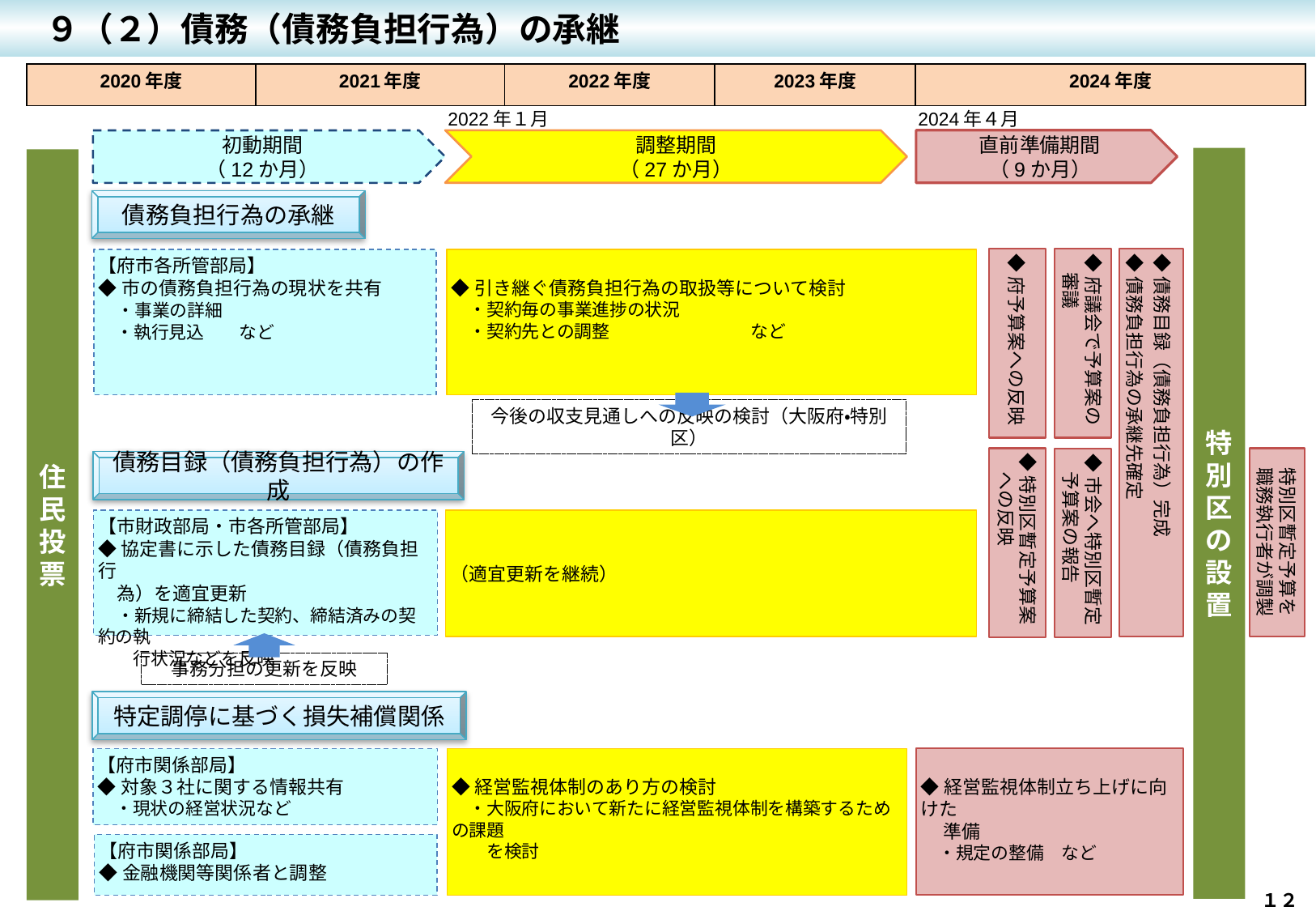

９（２）債務（債務負担行為）の承継
| 2020年度 | 2021年度 | 2022年度 | 2023年度 | 2024年度 |
| --- | --- | --- | --- | --- |
2022年１月
2024年４月
調整期間
（27か月）
直前準備期間
（9か月）
初動期間
（12か月）
特別区の設置
住民投票
債務負担行為の承継
◆府予算案への反映
◆府議会で予算案の
　審議
◆債務目録（債務負担行為）完成
◆債務負担行為の承継先確定
【府市各所管部局】
◆市の債務負担行為の現状を共有
　・事業の詳細
　・執行見込　　など

◆引き継ぐ債務負担行為の取扱等について検討
　・契約毎の事業進捗の状況
　・契約先との調整　　　　　　　　など

今後の収支見通しへの反映の検討（大阪府・特別区）
特別区暫定予算を
職務執行者が調製
◆特別区暫定予算案
　への反映
◆市会へ特別区暫定
　予算案の報告
債務目録（債務負担行為）の作成
【市財政部局・市各所管部局】
◆協定書に示した債務目録（債務負担行
　為）を適宜更新
　・新規に締結した契約、締結済みの契約の執
　　行状況などを反映
（適宜更新を継続）

事務分担の更新を反映
特定調停に基づく損失補償関係
【府市関係部局】
◆対象３社に関する情報共有
　・現状の経営状況など

◆経営監視体制のあり方の検討
　・大阪府において新たに経営監視体制を構築するための課題
　　を検討

◆経営監視体制立ち上げに向けた
　 準備
　・規定の整備　など
【府市関係部局】
◆金融機関等関係者と調整
１２